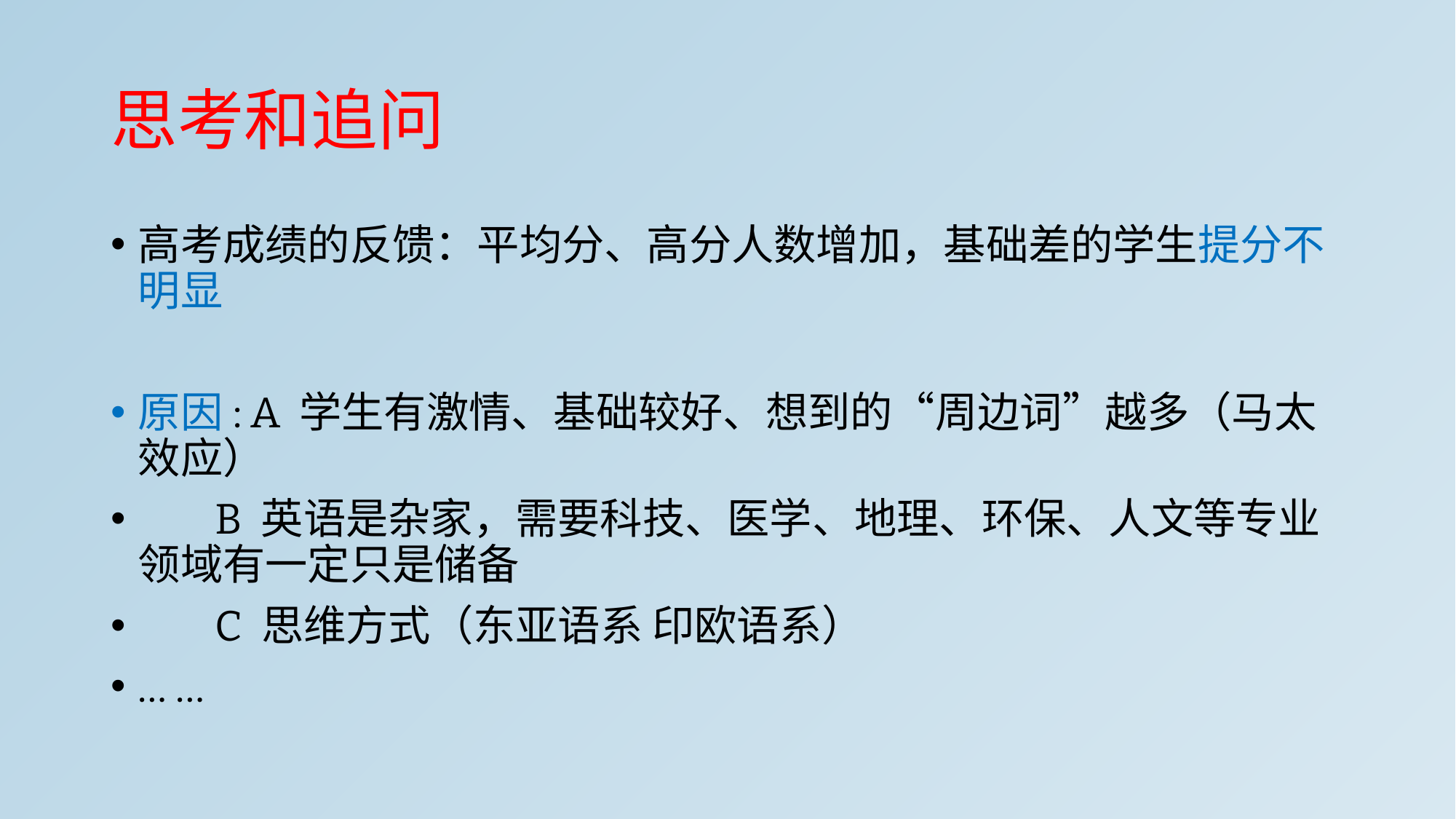

# 思考和追问
高考成绩的反馈：平均分、高分人数增加，基础差的学生提分不明显

原因: A 学生有激情、基础较好、想到的“周边词”越多（马太效应）
         B 英语是杂家，需要科技、医学、地理、环保、人文等专业领域有一定只是储备
         C 思维方式（东亚语系 印欧语系）
… …